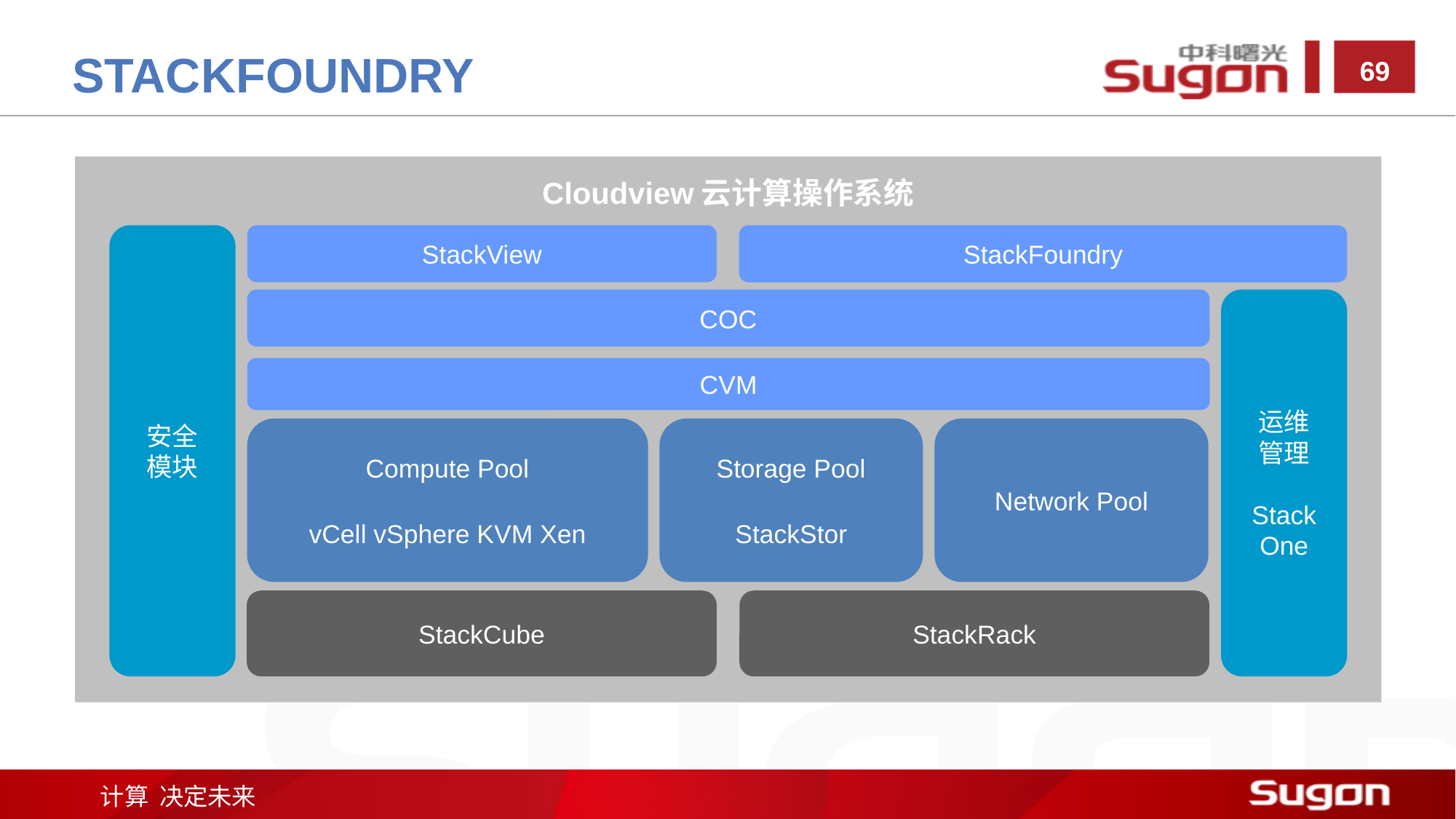

StackFoundry

Cloudview云计算操作系统
安全
模块
StackView
COC
运维
管理

Stack
One
CVM

Compute Pool

vCell vSphere KVM Xen
Storage Pool

StackStor
Network Pool
StackCube
StackRack
StackFoundry